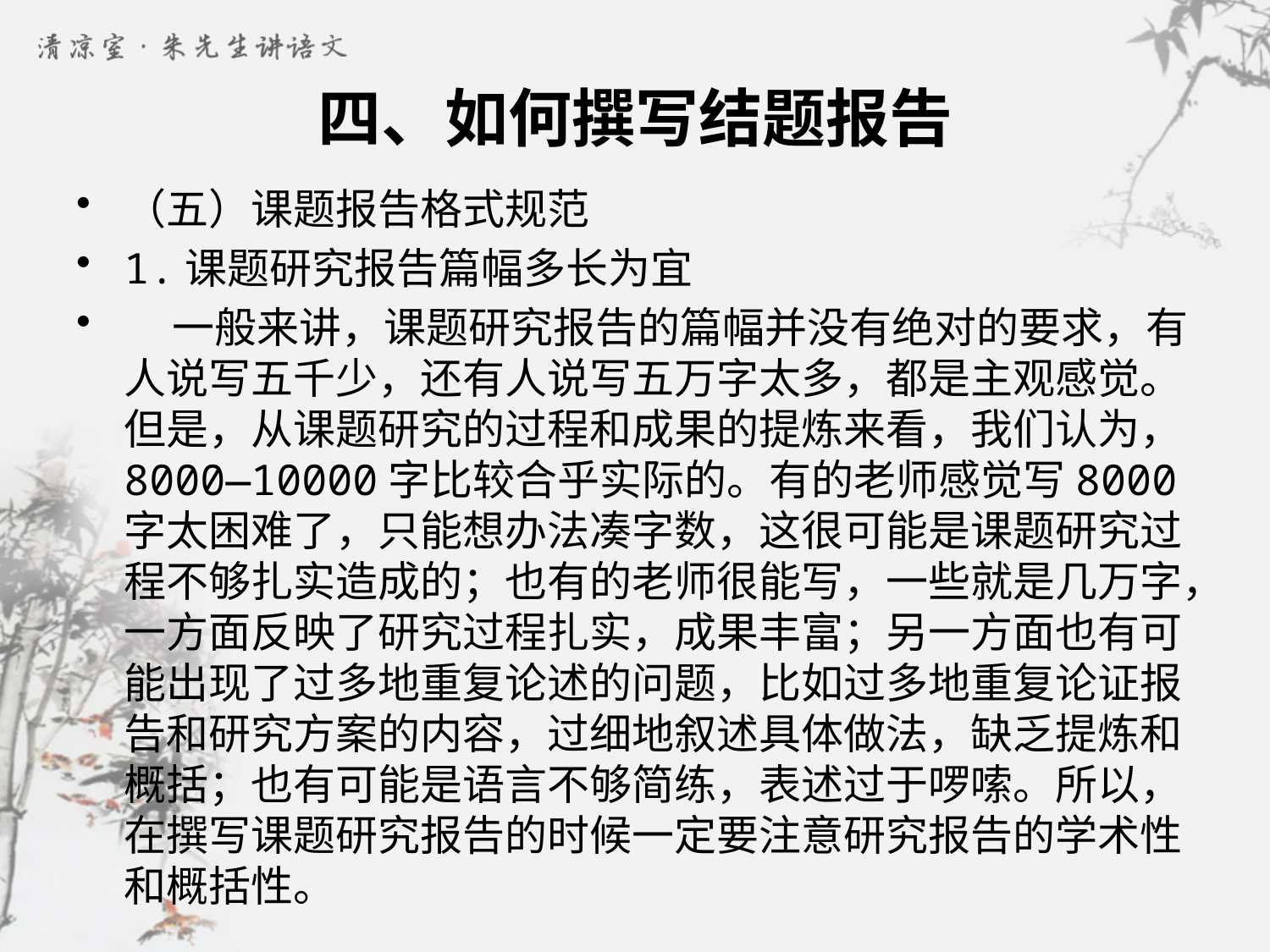

# 四、如何撰写结题报告
（五）课题报告格式规范
1.课题研究报告篇幅多长为宜
    一般来讲，课题研究报告的篇幅并没有绝对的要求，有人说写五千少，还有人说写五万字太多，都是主观感觉。但是，从课题研究的过程和成果的提炼来看，我们认为，8000—10000字比较合乎实际的。有的老师感觉写8000字太困难了，只能想办法凑字数，这很可能是课题研究过程不够扎实造成的；也有的老师很能写，一些就是几万字，一方面反映了研究过程扎实，成果丰富；另一方面也有可能出现了过多地重复论述的问题，比如过多地重复论证报告和研究方案的内容，过细地叙述具体做法，缺乏提炼和概括；也有可能是语言不够简练，表述过于啰嗦。所以，在撰写课题研究报告的时候一定要注意研究报告的学术性和概括性。